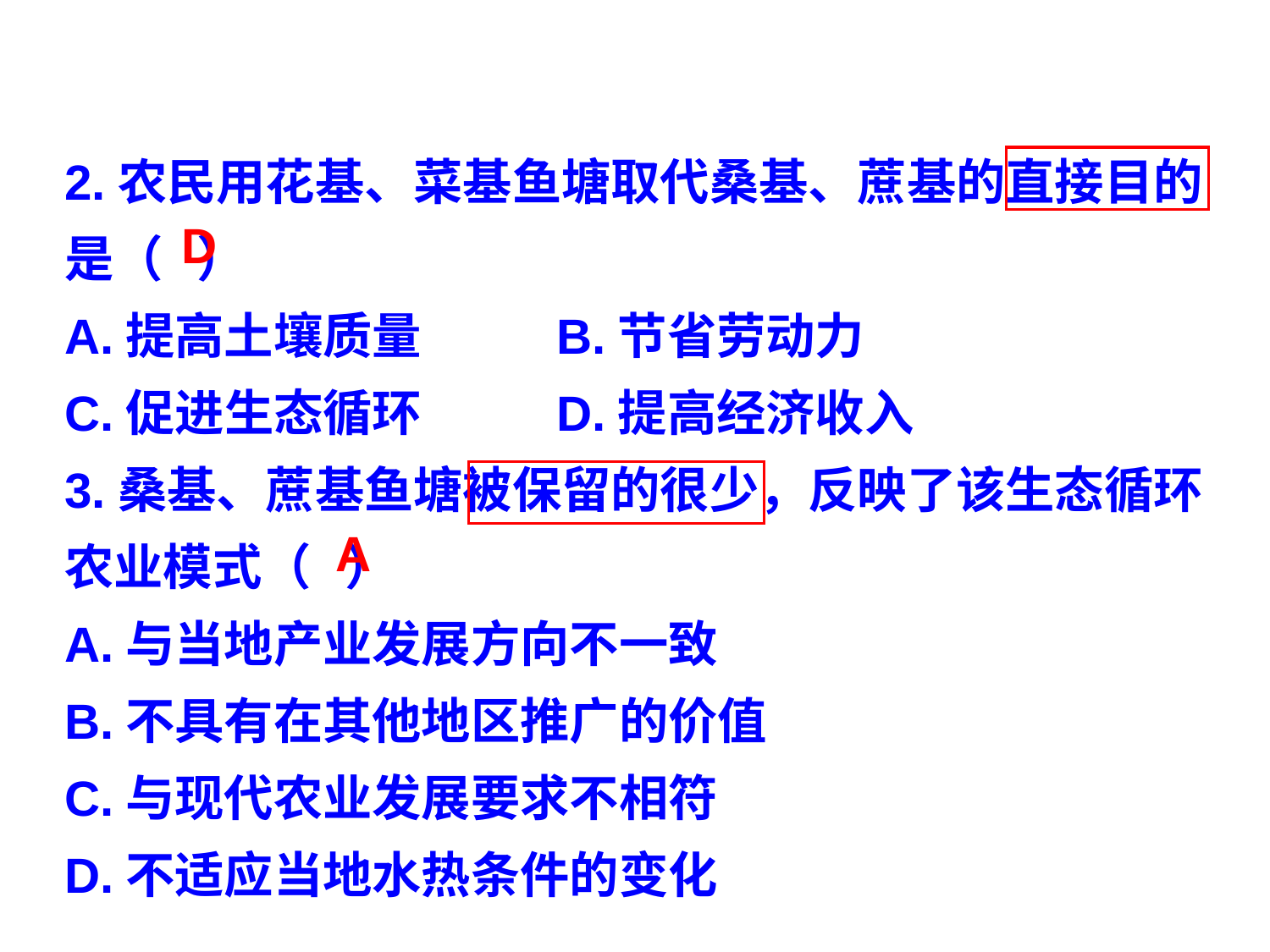

2.农民用花基、菜基鱼塘取代桑基、蔗基的直接目的
是（   ）
A.提高土壤质量           B.节省劳动力
C.促进生态循环           D.提高经济收入
3.桑基、蔗基鱼塘被保留的很少，反映了该生态循环
农业模式（   ）
A.与当地产业发展方向不一致
B.不具有在其他地区推广的价值
C.与现代农业发展要求不相符
D.不适应当地水热条件的变化

D

A